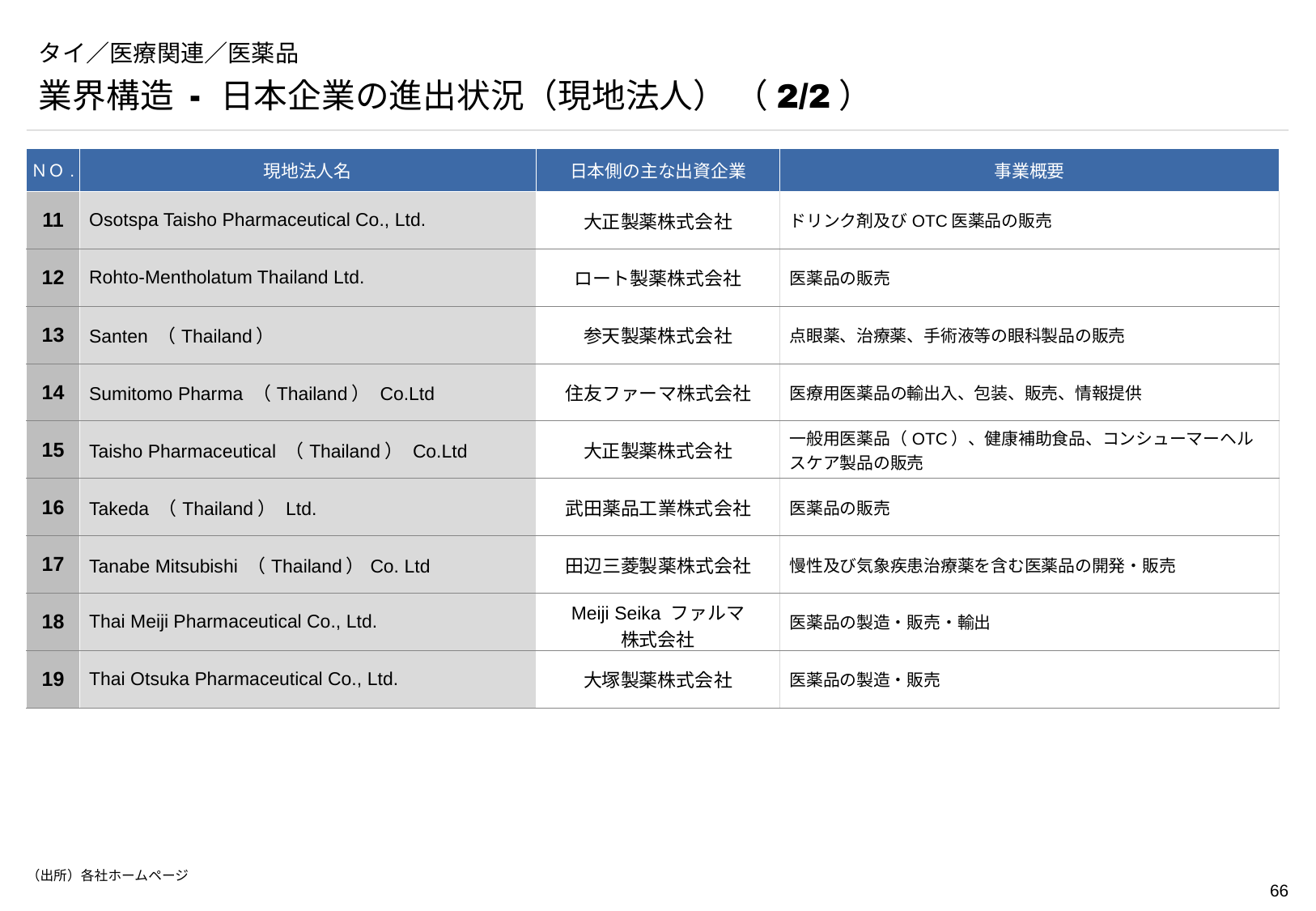

# タイ／医療関連／医薬品
業界構造 - 日本企業の進出状況（現地法人） （2/2）
| ＮＯ. | 現地法人名 | 日本側の主な出資企業 | 事業概要 |
| --- | --- | --- | --- |
| 11 | Osotspa Taisho Pharmaceutical Co., Ltd. | 大正製薬株式会社 | ドリンク剤及びOTC医薬品の販売 |
| 12 | Rohto-Mentholatum Thailand Ltd. | ロート製薬株式会社 | 医薬品の販売 |
| 13 | Santen （Thailand） | 参天製薬株式会社 | 点眼薬、治療薬、手術液等の眼科製品の販売 |
| 14 | Sumitomo Pharma （Thailand） Co.Ltd | 住友ファーマ株式会社 | 医療用医薬品の輸出入、包装、販売、情報提供 |
| 15 | Taisho Pharmaceutical （Thailand） Co.Ltd | 大正製薬株式会社 | 一般用医薬品（OTC）、健康補助食品、コンシューマーヘルスケア製品の販売 |
| 16 | Takeda （Thailand） Ltd. | 武田薬品工業株式会社 | 医薬品の販売 |
| 17 | Tanabe Mitsubishi （Thailand）Co. Ltd | 田辺三菱製薬株式会社 | 慢性及び気象疾患治療薬を含む医薬品の開発・販売 |
| 18 | Thai Meiji Pharmaceutical Co., Ltd. | Meiji Seika ファルマ 株式会社 | 医薬品の製造・販売・輸出 |
| 19 | Thai Otsuka Pharmaceutical Co., Ltd. | 大塚製薬株式会社 | 医薬品の製造・販売 |
（出所）各社ホームページ